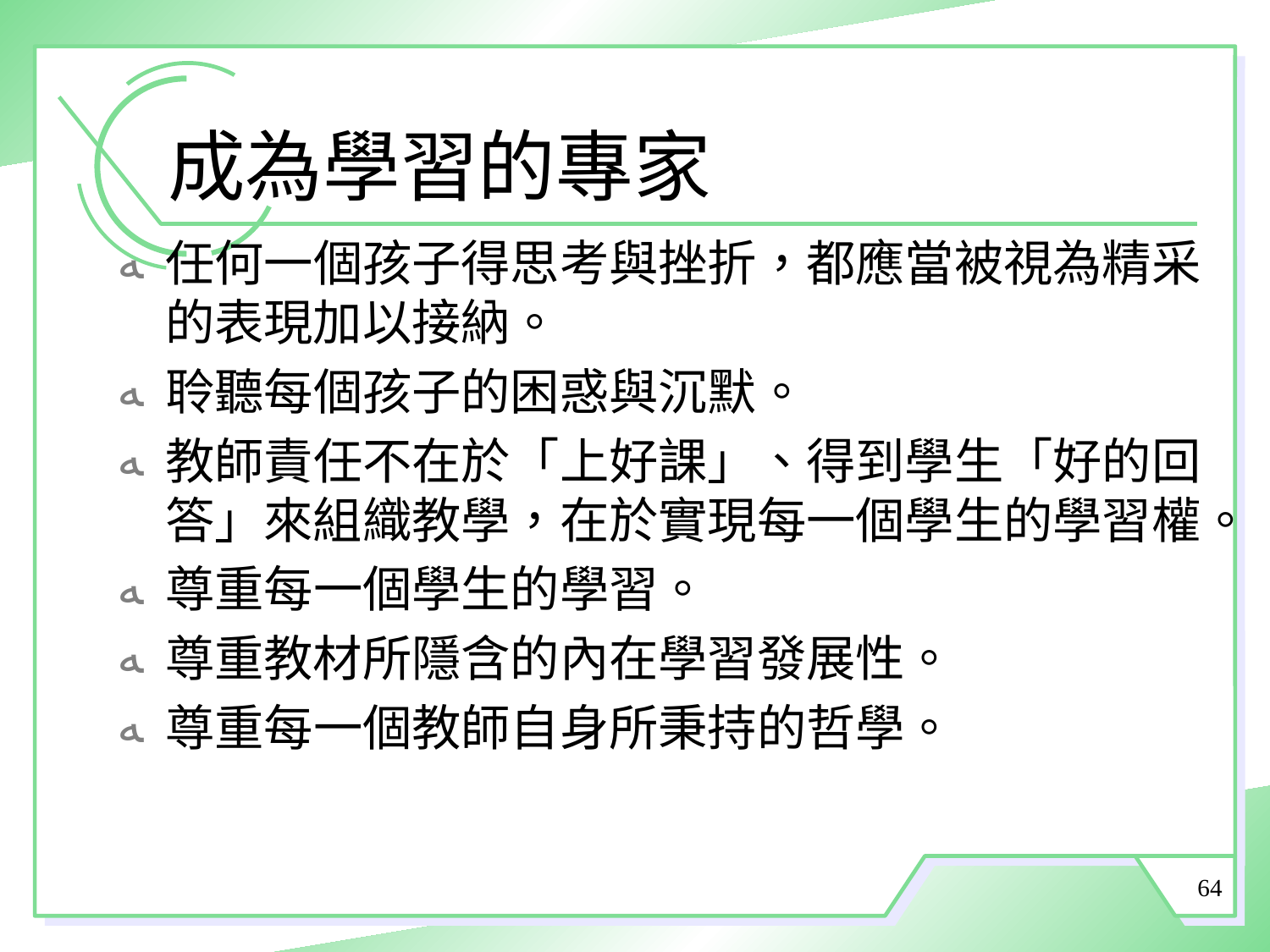

# 成為學習的專家
任何一個孩子得思考與挫折，都應當被視為精采的表現加以接納。
聆聽每個孩子的困惑與沉默。
教師責任不在於「上好課」、得到學生「好的回答」來組織教學，在於實現每一個學生的學習權。
尊重每一個學生的學習。
尊重教材所隱含的內在學習發展性。
尊重每一個教師自身所秉持的哲學。
64